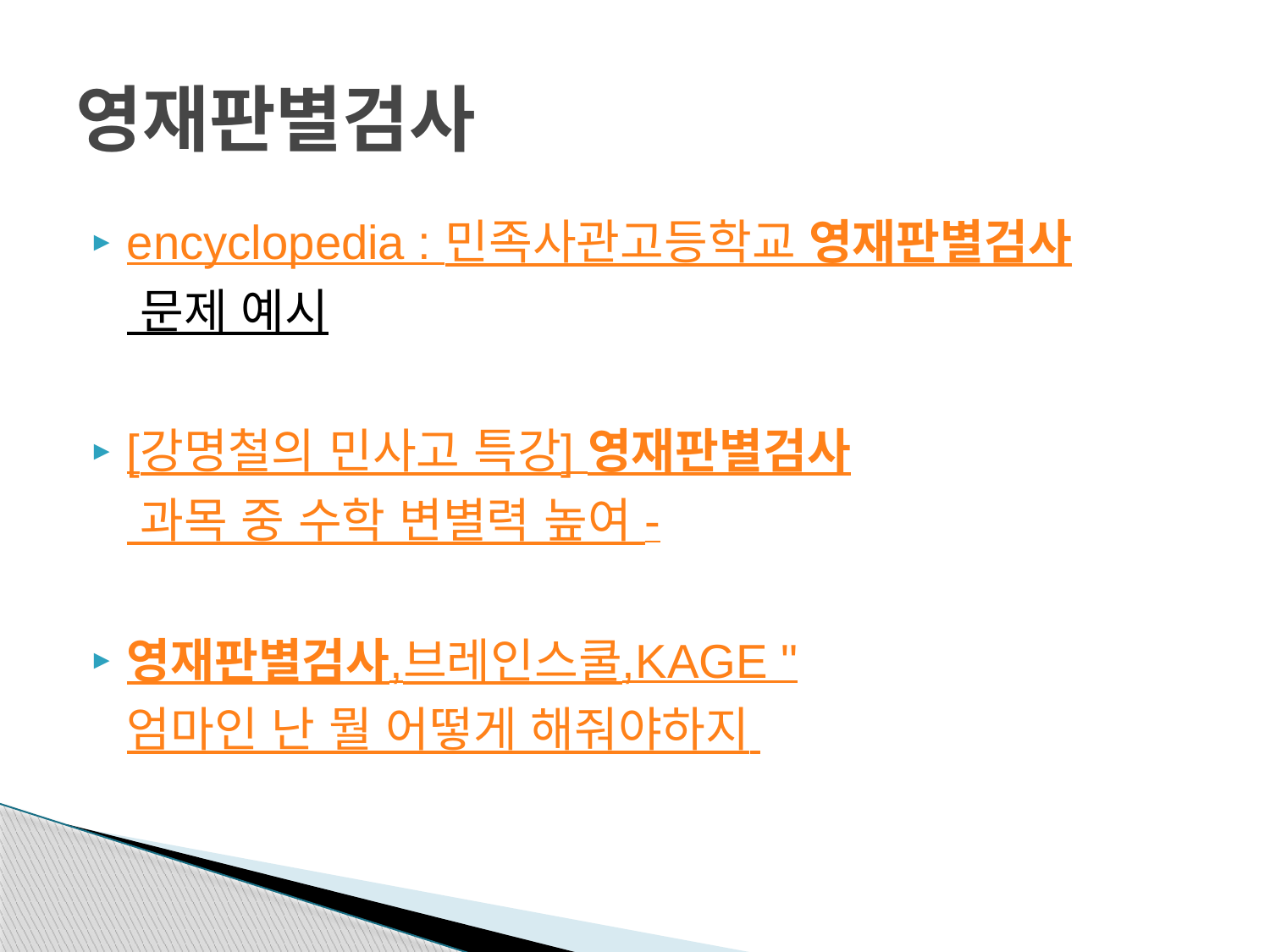

# 영재판별검사
encyclopedia : 민족사관고등학교 영재판별검사 문제 예시

[강명철의 민사고 특강] 영재판별검사 과목 중 수학 변별력 높여 -

영재판별검사,브레인스쿨,KAGE "엄마인 난 뭘 어떻게 해줘야하지